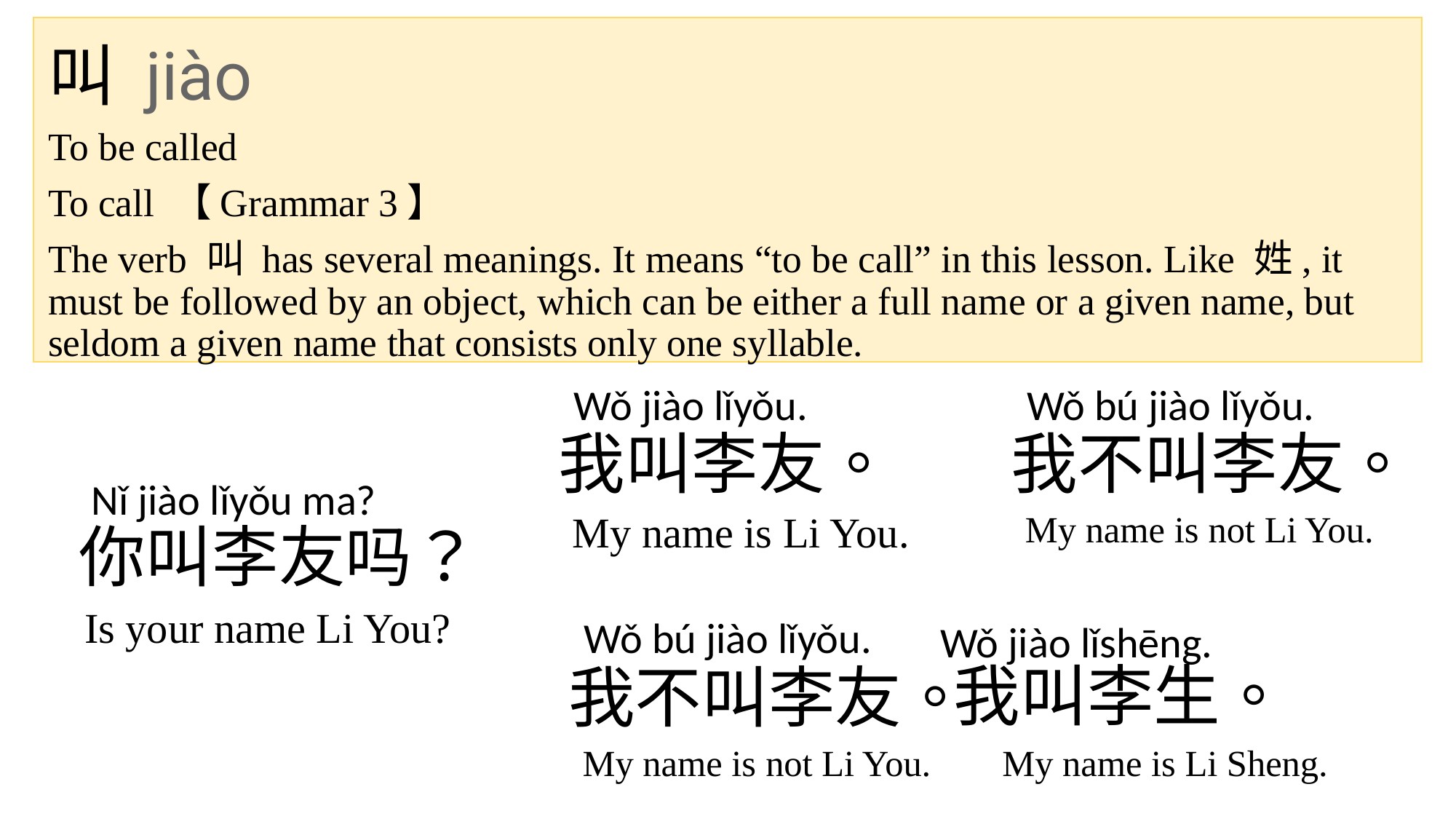

# 叫 jiào

To be called
To call 【Grammar 3】
The verb 叫 has several meanings. It means “to be call” in this lesson. Like 姓, it must be followed by an object, which can be either a full name or a given name, but seldom a given name that consists only one syllable.
Wǒ jiào lǐyǒu.
Wǒ bú jiào lǐyǒu.
我叫李友。
我不叫李友。
Nǐ jiào lǐyǒu ma?
你叫李友吗？
My name is Li You.
My name is not Li You.
Is your name Li You?
Wǒ bú jiào lǐyǒu.
Wǒ jiào lǐshēng.
我叫李生。
我不叫李友。
My name is not Li You.
My name is Li Sheng.